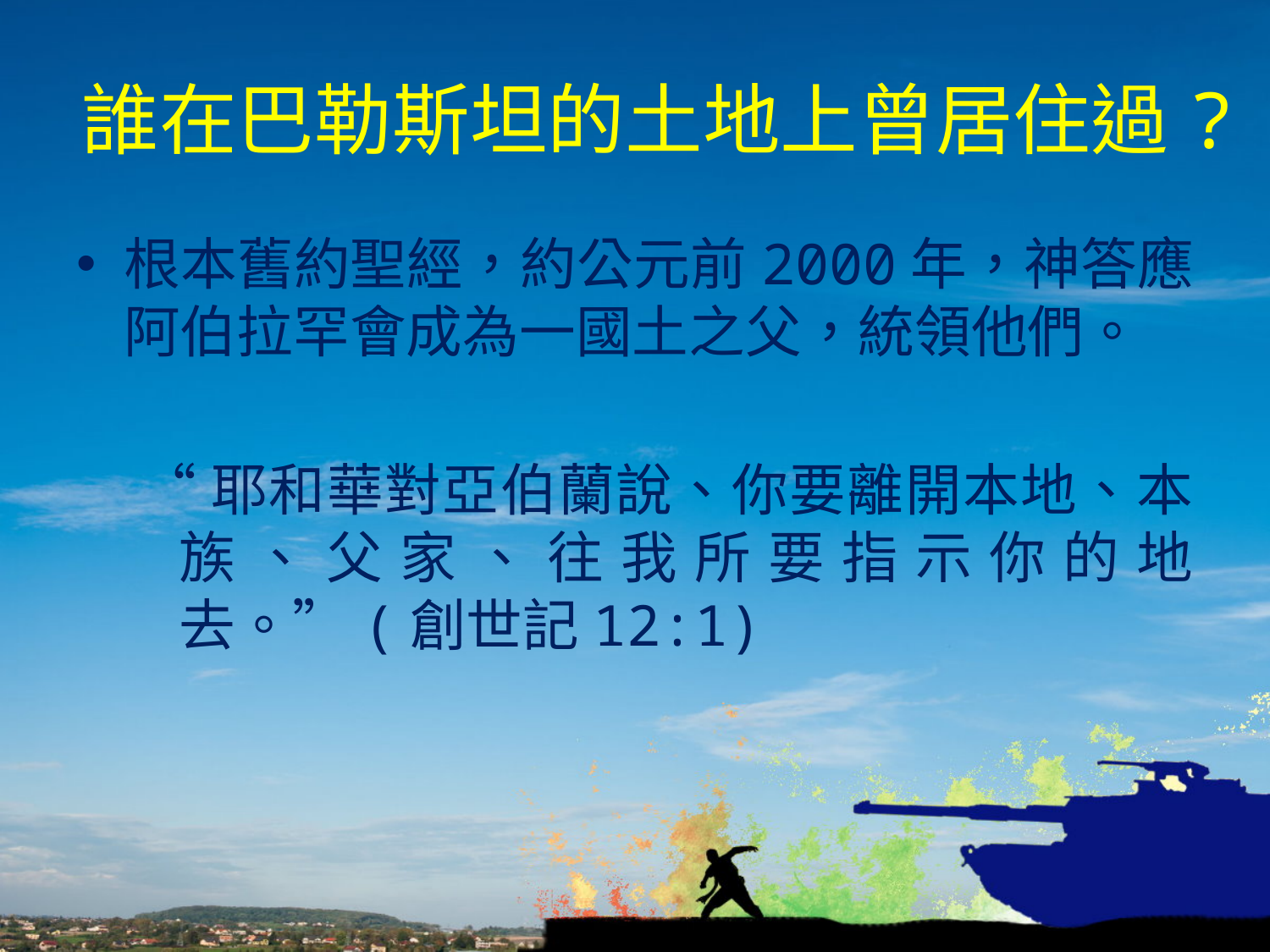

# 誰在巴勒斯坦的土地上曾居住過?
根本舊約聖經，約公元前2000年，神答應阿伯拉罕會成為一國土之父，統領他們。

“耶和華對亞伯蘭說、你要離開本地、本族、父家、往我所要指示你的地去。”(創世記12:1)